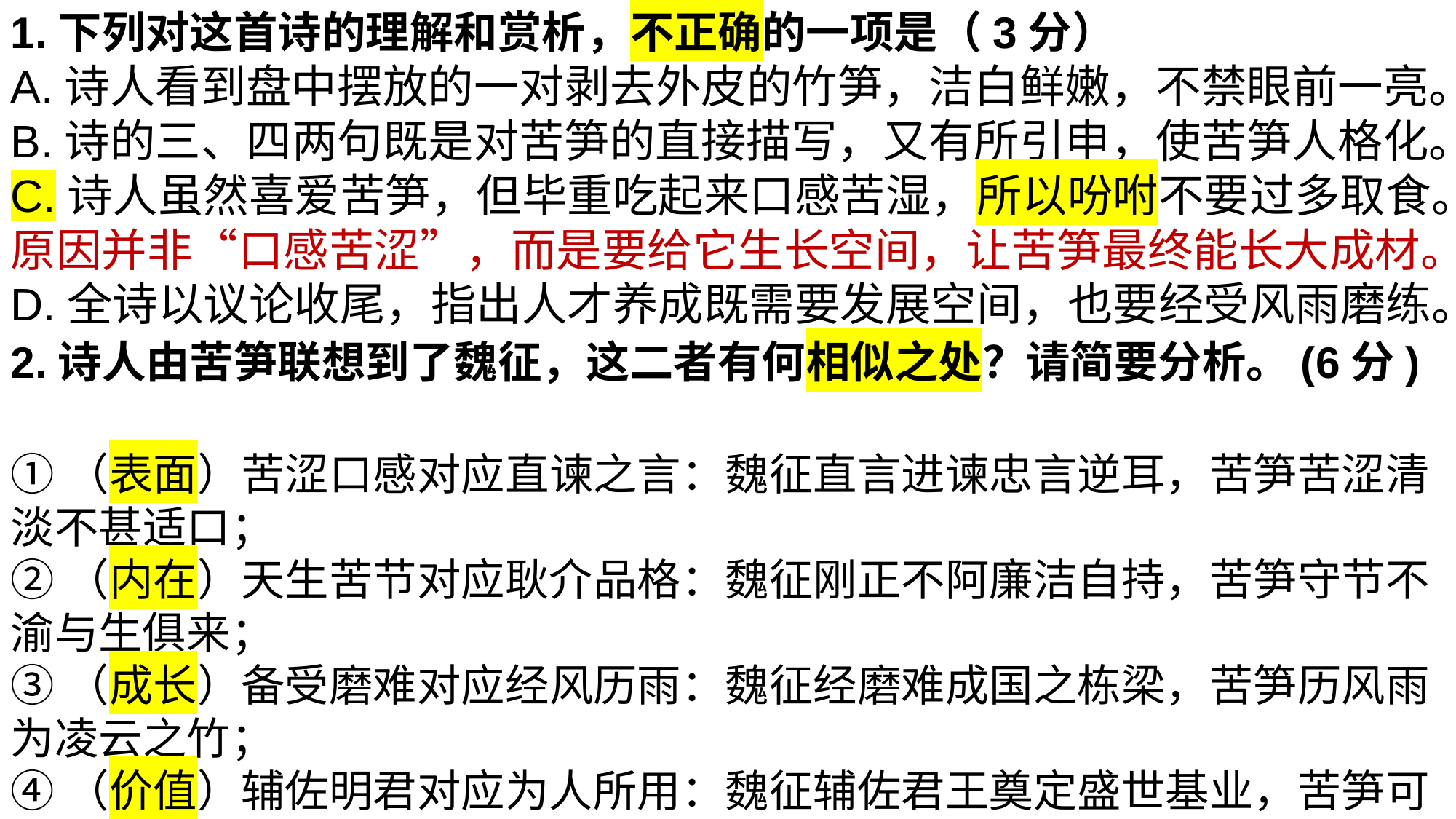

1.下列对这首诗的理解和赏析，不正确的一项是（3分）
A.诗人看到盘中摆放的一对剥去外皮的竹笋，洁白鲜嫩，不禁眼前一亮。
B.诗的三、四两句既是对苦笋的直接描写，又有所引申，使苦笋人格化。
C.诗人虽然喜爱苦笋，但毕重吃起来口感苦湿，所以吩咐不要过多取食。
原因并非“口感苦涩”，而是要给它生长空间，让苦笋最终能长大成材。
D.全诗以议论收尾，指出人才养成既需要发展空间，也要经受风雨磨练。
2.诗人由苦笋联想到了魏征，这二者有何相似之处？请简要分析。(6分)
①（表面）苦涩口感对应直谏之言：魏征直言进谏忠言逆耳，苦笋苦涩清淡不甚适口；
②（内在）天生苦节对应耿介品格：魏征刚正不阿廉洁自持，苦笋守节不渝与生俱来；
③（成长）备受磨难对应经风历雨：魏征经磨难成国之栋梁，苦笋历风雨为凌云之竹；
④（价值）辅佐明君对应为人所用：魏征辅佐君王奠定盛世基业，苦笋可做食材器具；